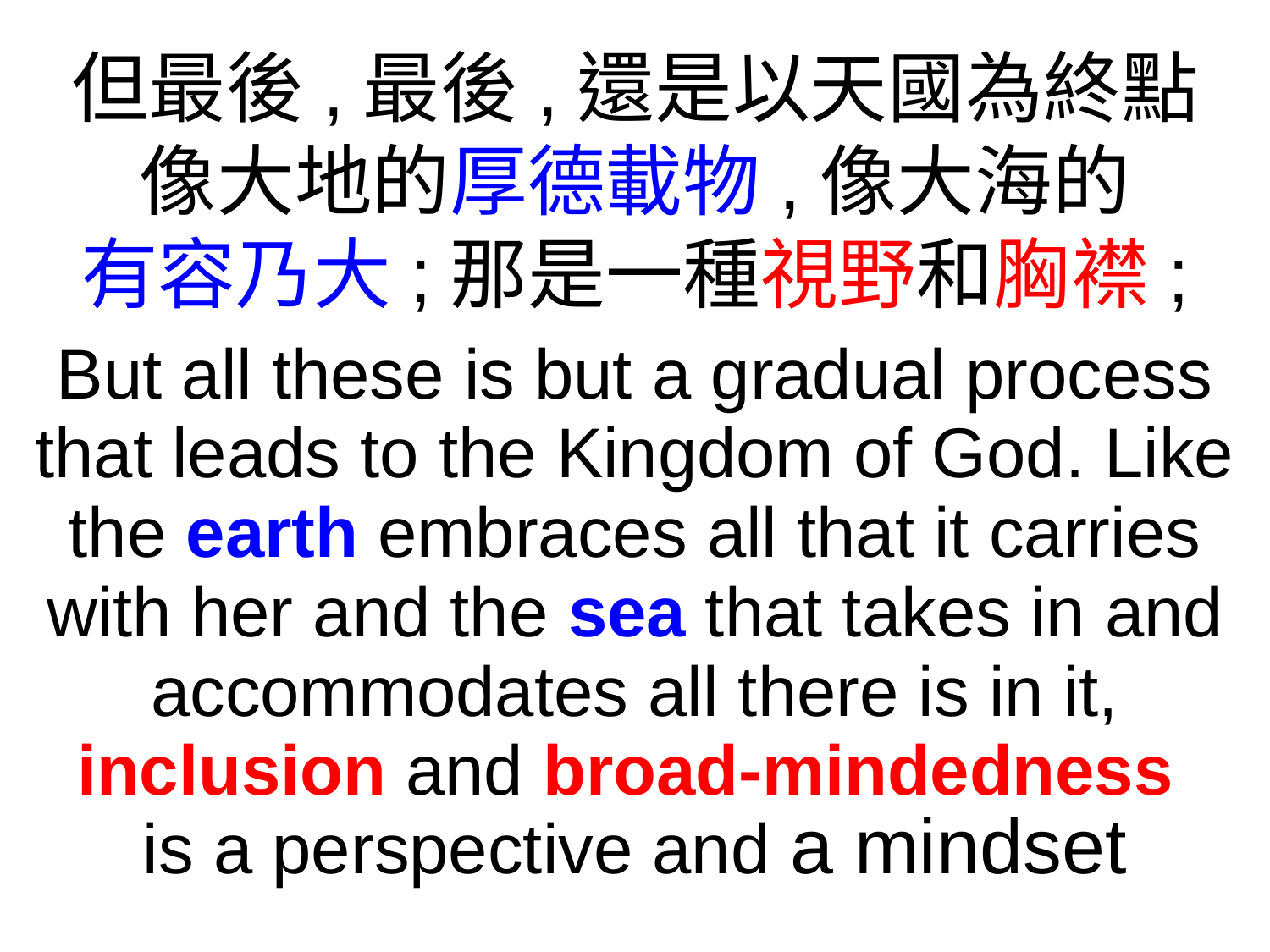

但最後,最後,還是以天國為終點
像大地的厚德載物,像大海的
有容乃大;那是一種視野和胸襟;
But all these is but a gradual process that leads to the Kingdom of God. Like the earth embraces all that it carries with her and the sea that takes in and accommodates all there is in it, inclusion and broad-mindedness
is a perspective and a mindset